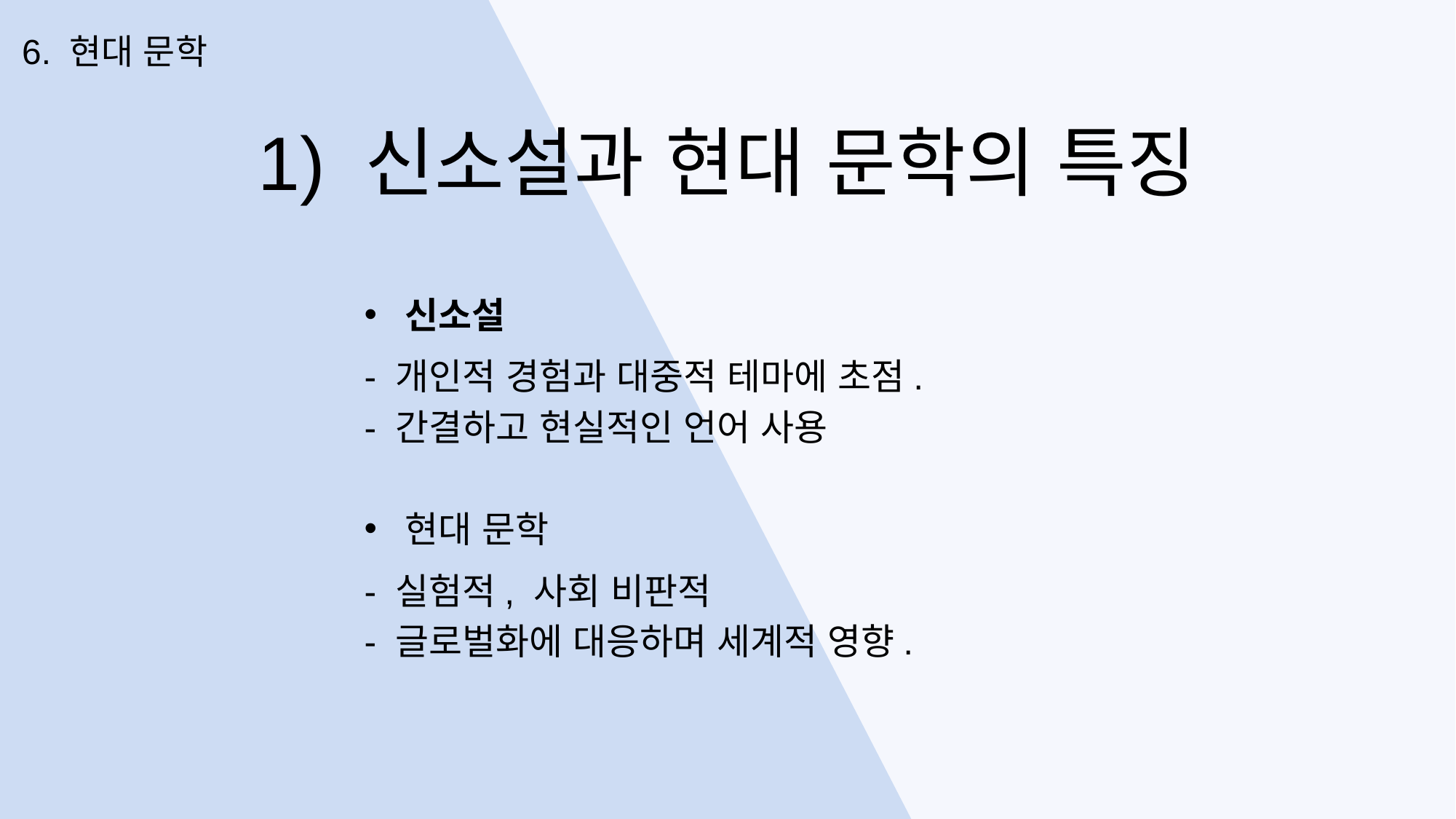

6. 현대 문학
1) 신소설과 현대 문학의 특징
신소설

- 개인적 경험과 대중적 테마에 초점.
- 간결하고 현실적인 언어 사용

현대 문학

- 실험적, 사회 비판적
- 글로벌화에 대응하며 세계적 영향.